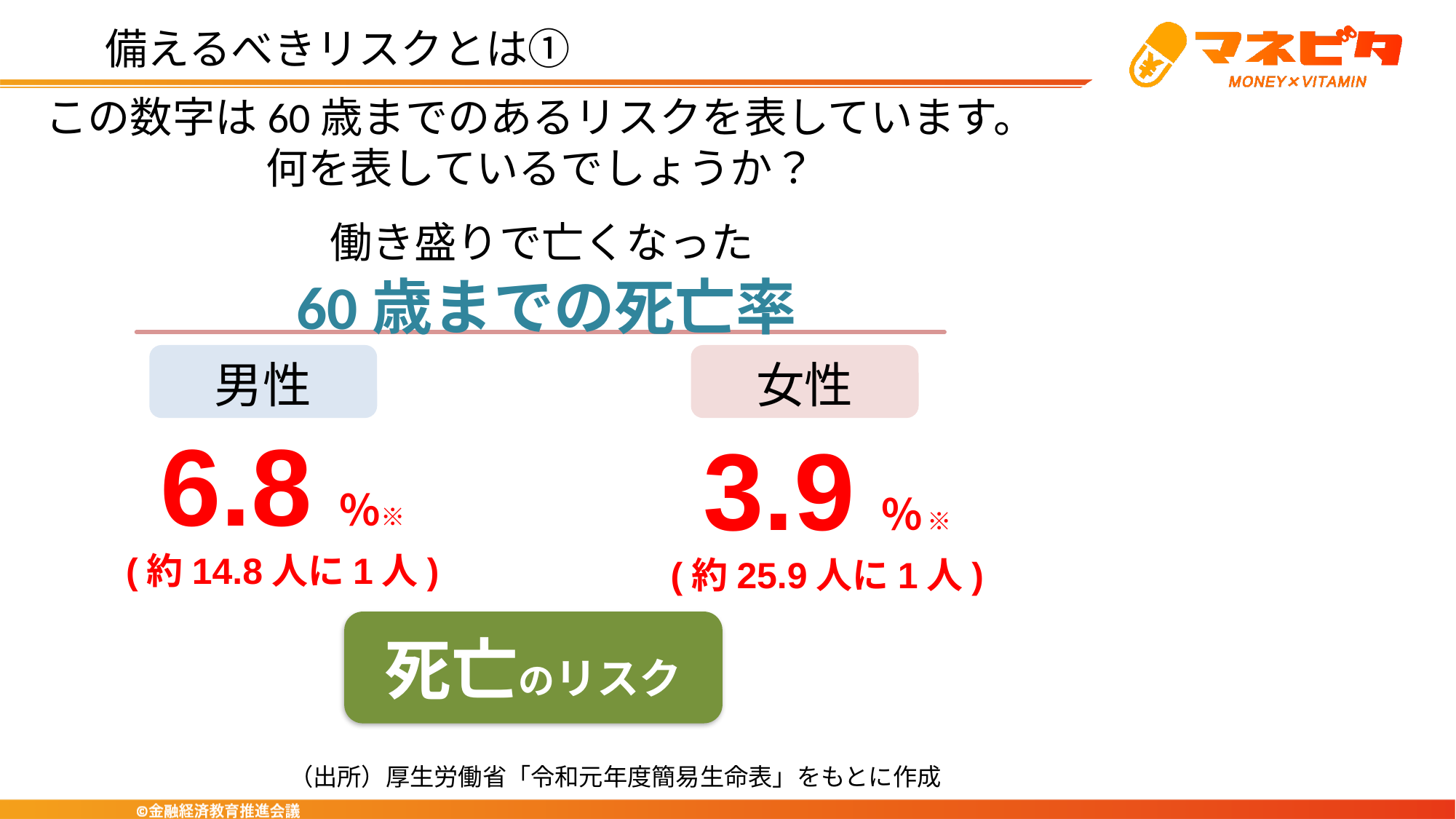

備えるべきリスクとは①
この数字は60歳までのあるリスクを表しています。
何を表しているでしょうか？
働き盛りで亡くなった
60歳までの死亡率
男性
女性
6.8％※
(約14.8人に1人)
3.9％ ※
(約25.9人に1人)
死亡のリスク

（出所）厚生労働省「令和元年度簡易生命表」をもとに作成